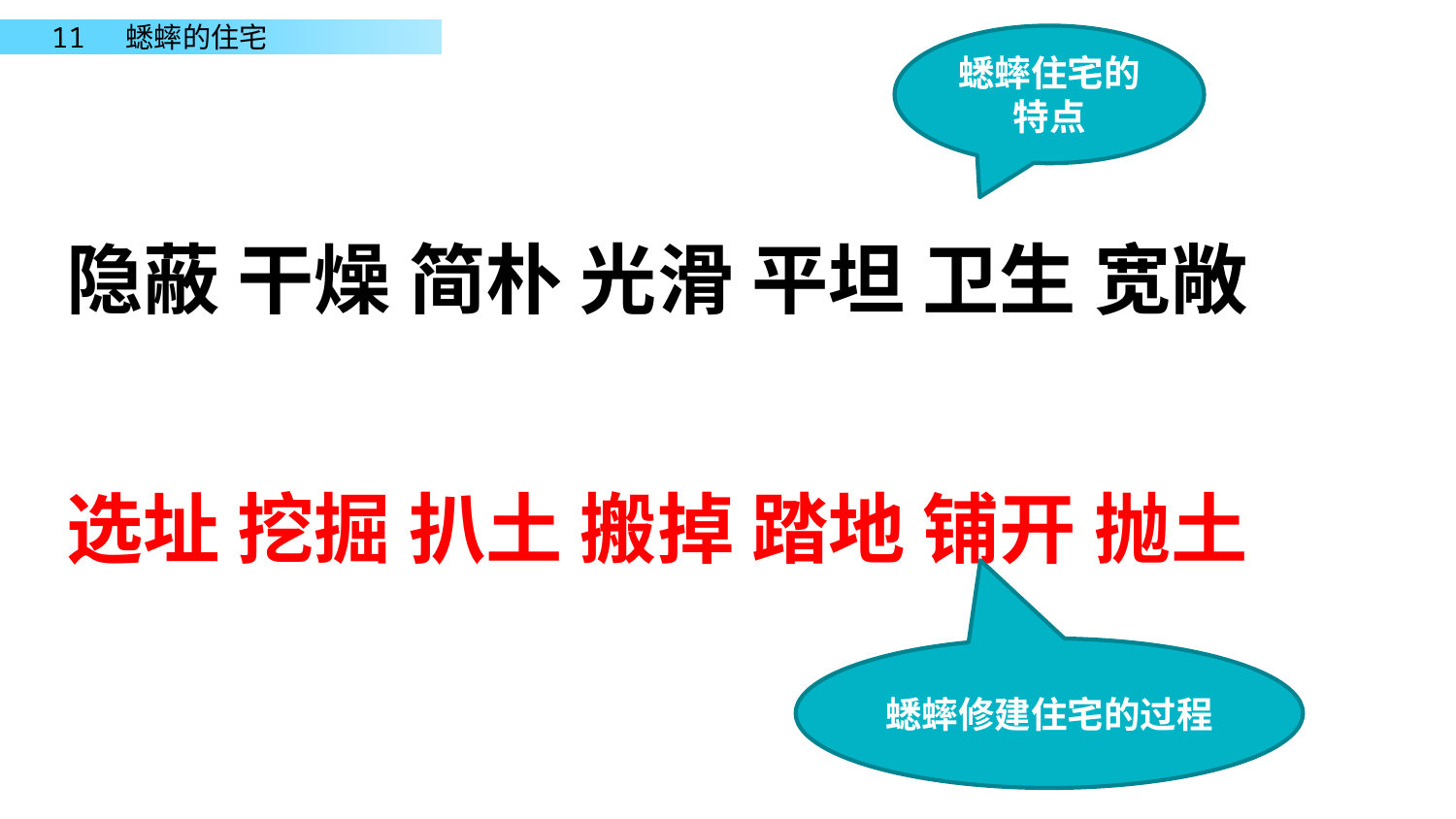

蟋蟀住宅的特点
隐蔽 干燥 简朴 光滑 平坦 卫生 宽敞

选址 挖掘 扒土 搬掉 踏地 铺开 抛土
蟋蟀修建住宅的过程